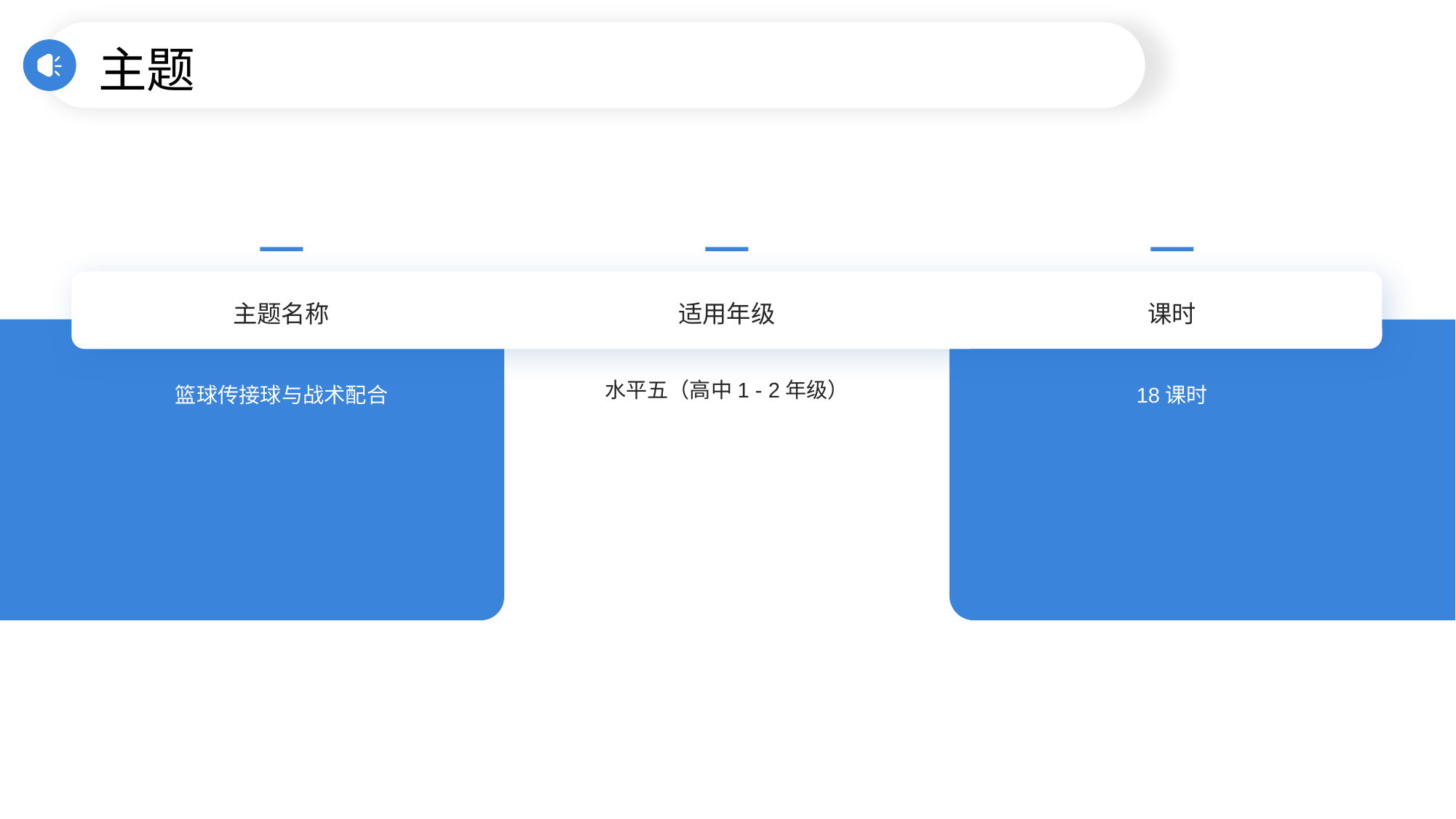

主题

主题名称
适用年级
课时

水平五（高中1 - 2年级）
篮球传接球与战术配合
18课时